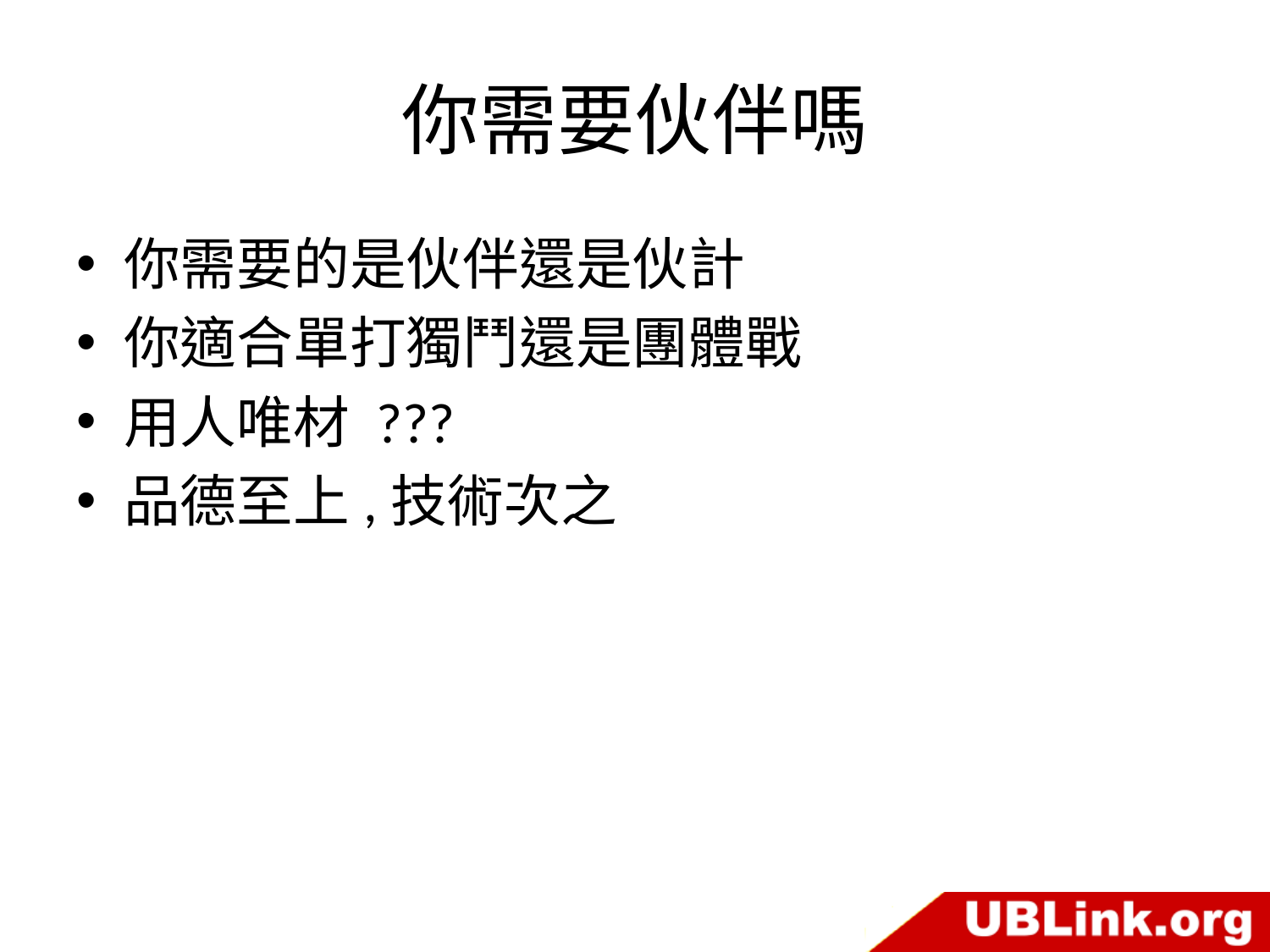

# 你需要伙伴嗎
你需要的是伙伴還是伙計
你適合單打獨鬥還是團體戰
用人唯材 ???
品德至上,技術次之